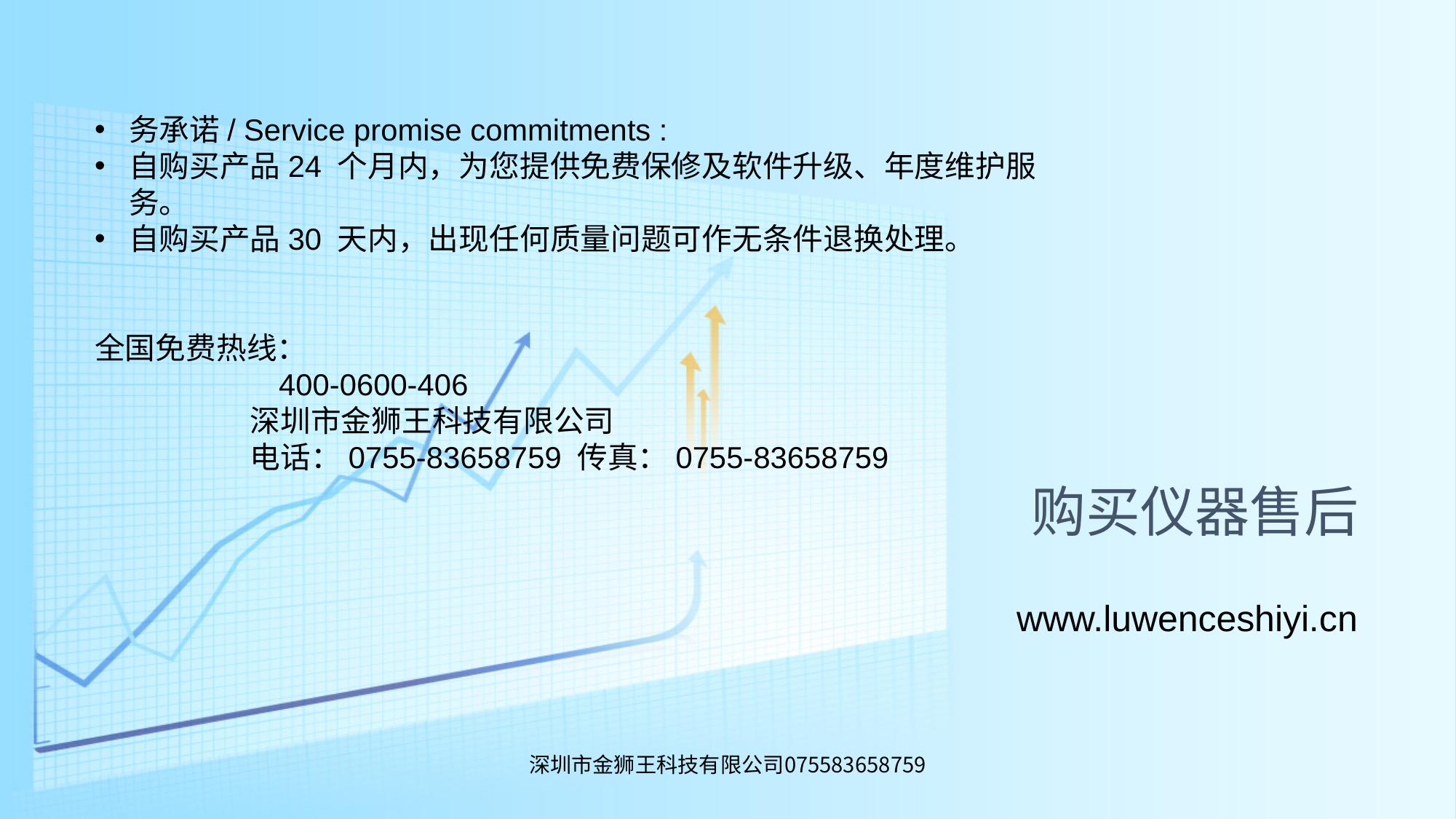

务承诺/ Service promise commitments :
自购买产品24 个月内，为您提供免费保修及软件升级、年度维护服务。
自购买产品30 天内，出现任何质量问题可作无条件退换处理。

全国免费热线：
                      400-0600-406
                      深圳市金狮王科技有限公司
                      电话：0755-83658759 传真：0755-83658759
# 购买仪器售后
www.luwenceshiyi.cn

深圳市金狮王科技有限公司075583658759
9